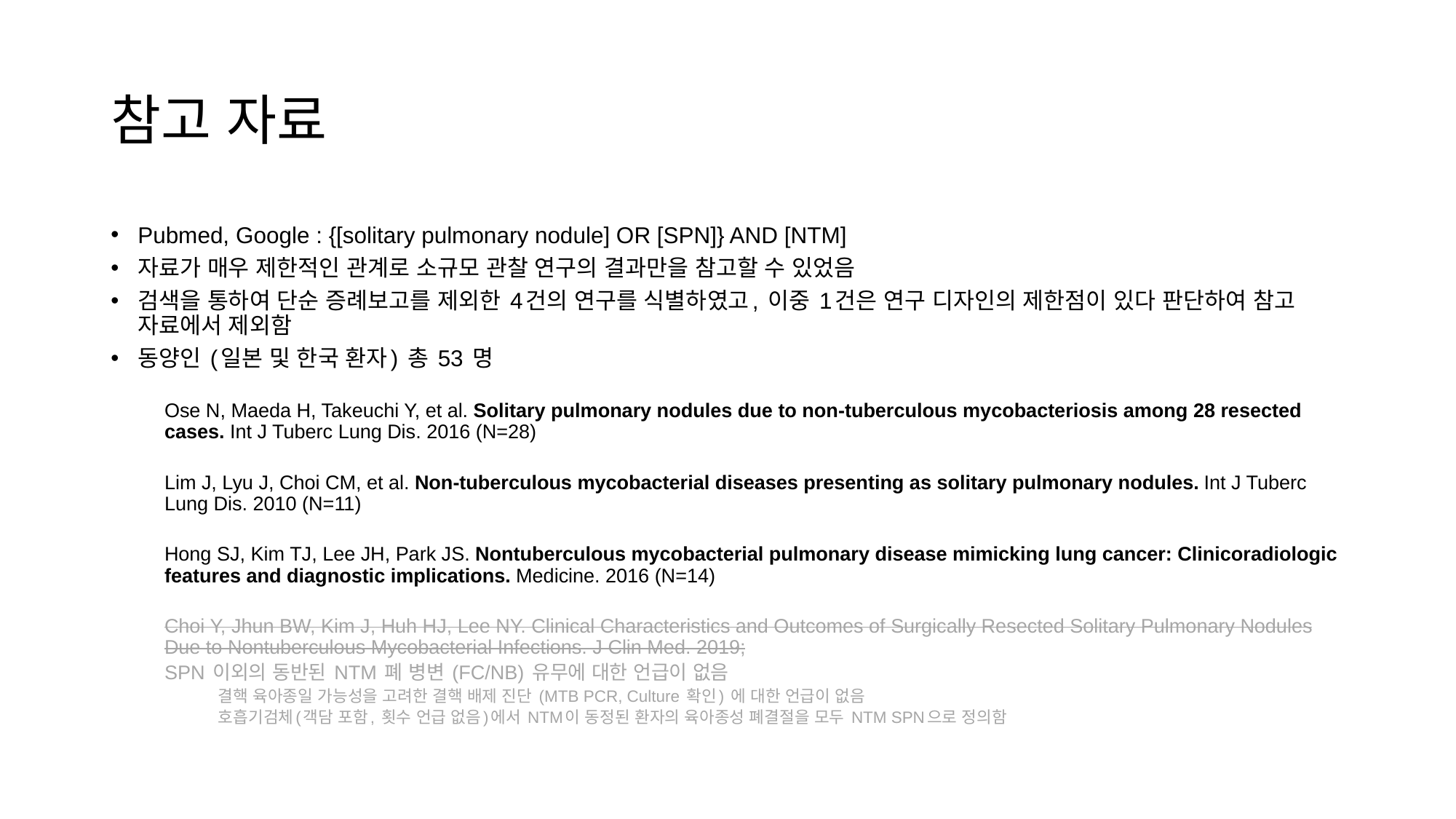

# 참고 자료
Pubmed, Google : {[solitary pulmonary nodule] OR [SPN]} AND [NTM]
자료가 매우 제한적인 관계로 소규모 관찰 연구의 결과만을 참고할 수 있었음
검색을 통하여 단순 증례보고를 제외한 4건의 연구를 식별하였고, 이중 1건은 연구 디자인의 제한점이 있다 판단하여 참고 자료에서 제외함
동양인 (일본 및 한국 환자) 총 53 명

Ose N, Maeda H, Takeuchi Y, et al. Solitary pulmonary nodules due to non-tuberculous mycobacteriosis among 28 resected cases. Int J Tuberc Lung Dis. 2016 (N=28)

Lim J, Lyu J, Choi CM, et al. Non-tuberculous mycobacterial diseases presenting as solitary pulmonary nodules. Int J Tuberc Lung Dis. 2010 (N=11)

Hong SJ, Kim TJ, Lee JH, Park JS. Nontuberculous mycobacterial pulmonary disease mimicking lung cancer: Clinicoradiologic features and diagnostic implications. Medicine. 2016 (N=14)

Choi Y, Jhun BW, Kim J, Huh HJ, Lee NY. Clinical Characteristics and Outcomes of Surgically Resected Solitary Pulmonary Nodules Due to Nontuberculous Mycobacterial Infections. J Clin Med. 2019;
	SPN 이외의 동반된 NTM 폐 병변 (FC/NB) 유무에 대한 언급이 없음
결핵 육아종일 가능성을 고려한 결핵 배제 진단 (MTB PCR, Culture 확인) 에 대한 언급이 없음
호흡기검체(객담 포함, 횟수 언급 없음)에서 NTM이 동정된 환자의 육아종성 폐결절을 모두 NTM SPN으로 정의함